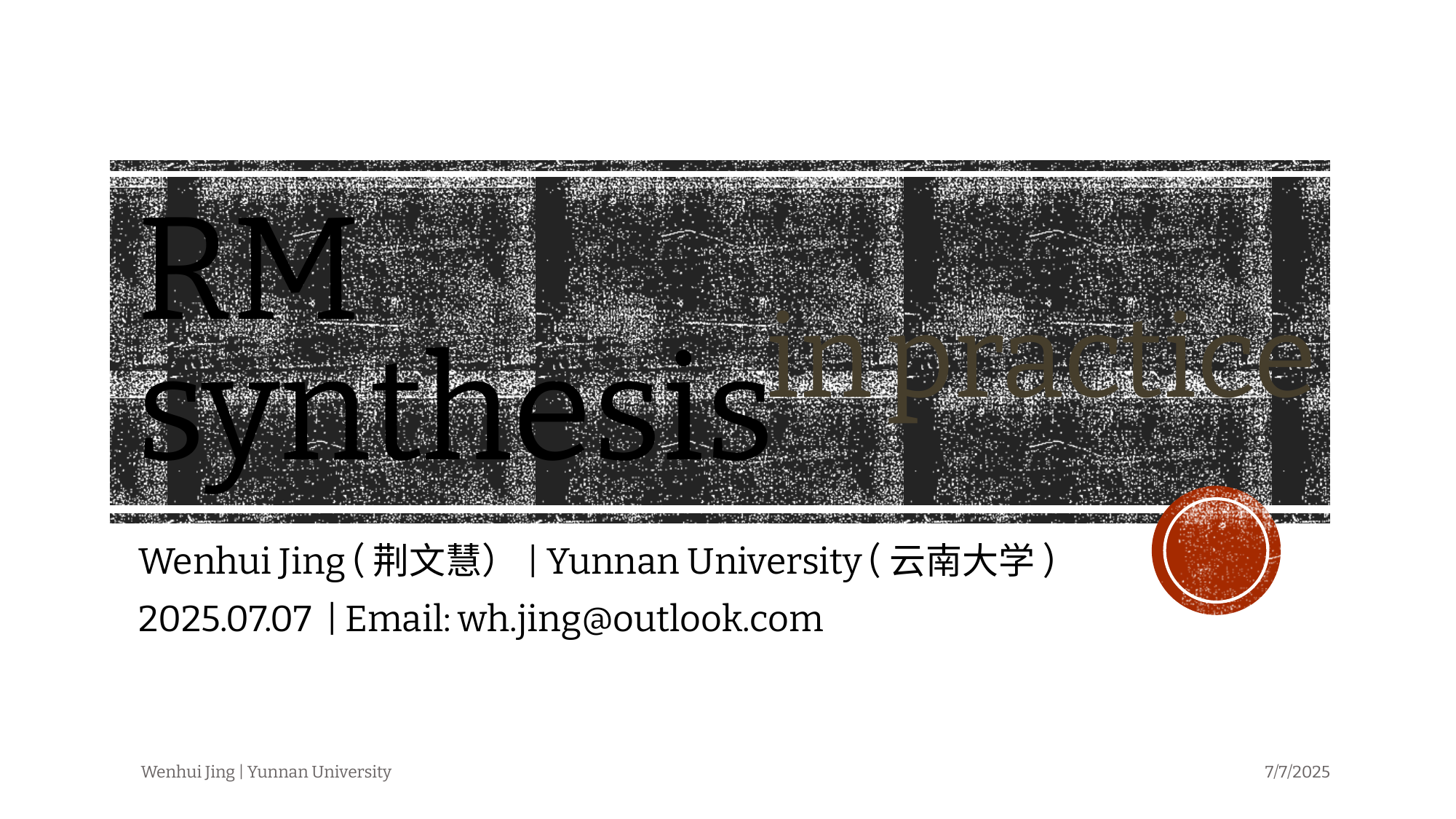

in practice
# RM synthesis
Wenhui Jing (荆文慧）| Yunnan University (云南大学)
2025.07.07  | Email: wh.jing@outlook.com

Wenhui Jing | Yunnan University
7/7/2025